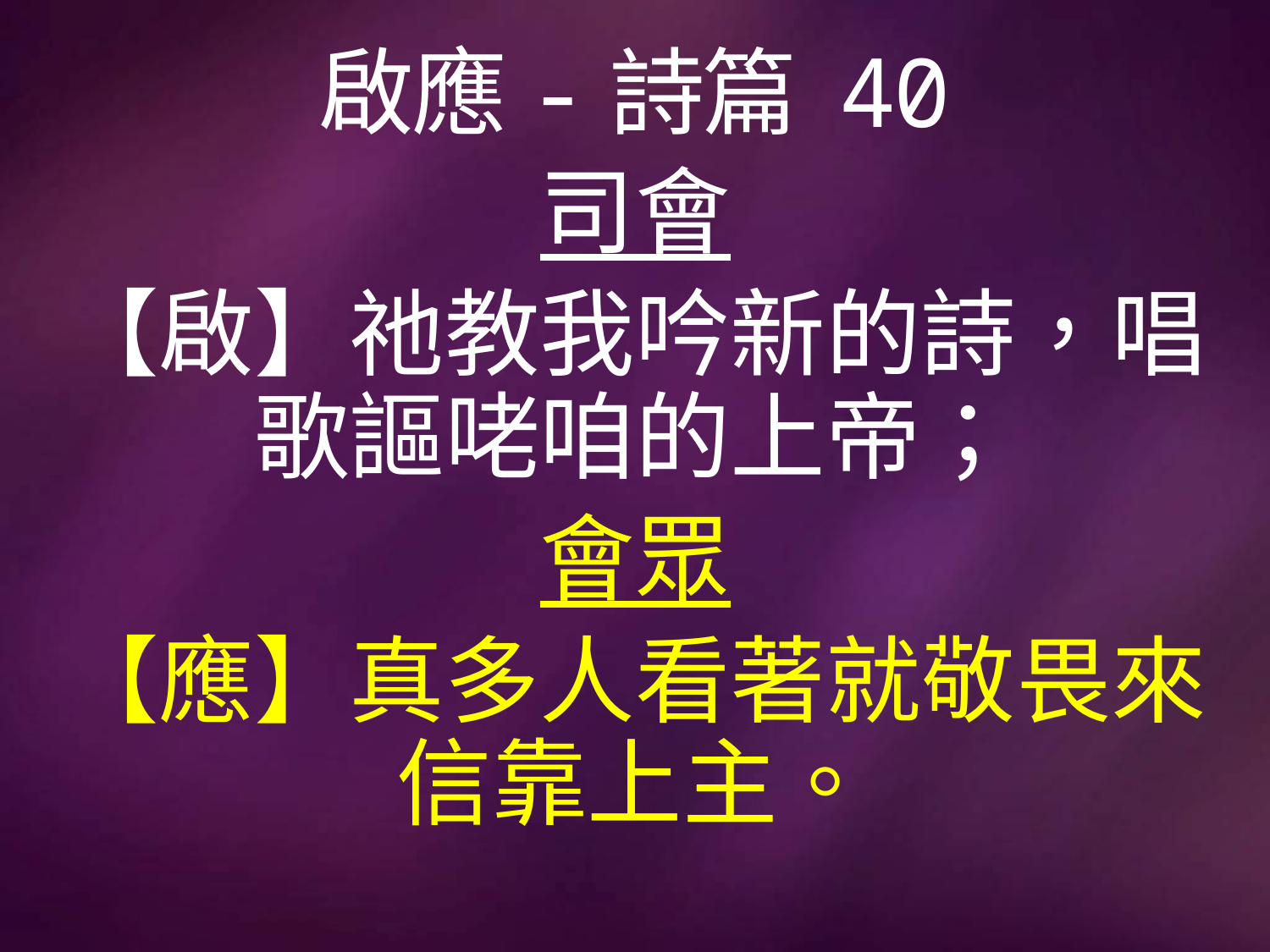

# 啟應-詩篇 40
司會
【啟】祂教我吟新的詩，唱歌謳咾咱的上帝；
會眾
【應】真多人看著就敬畏來信靠上主。